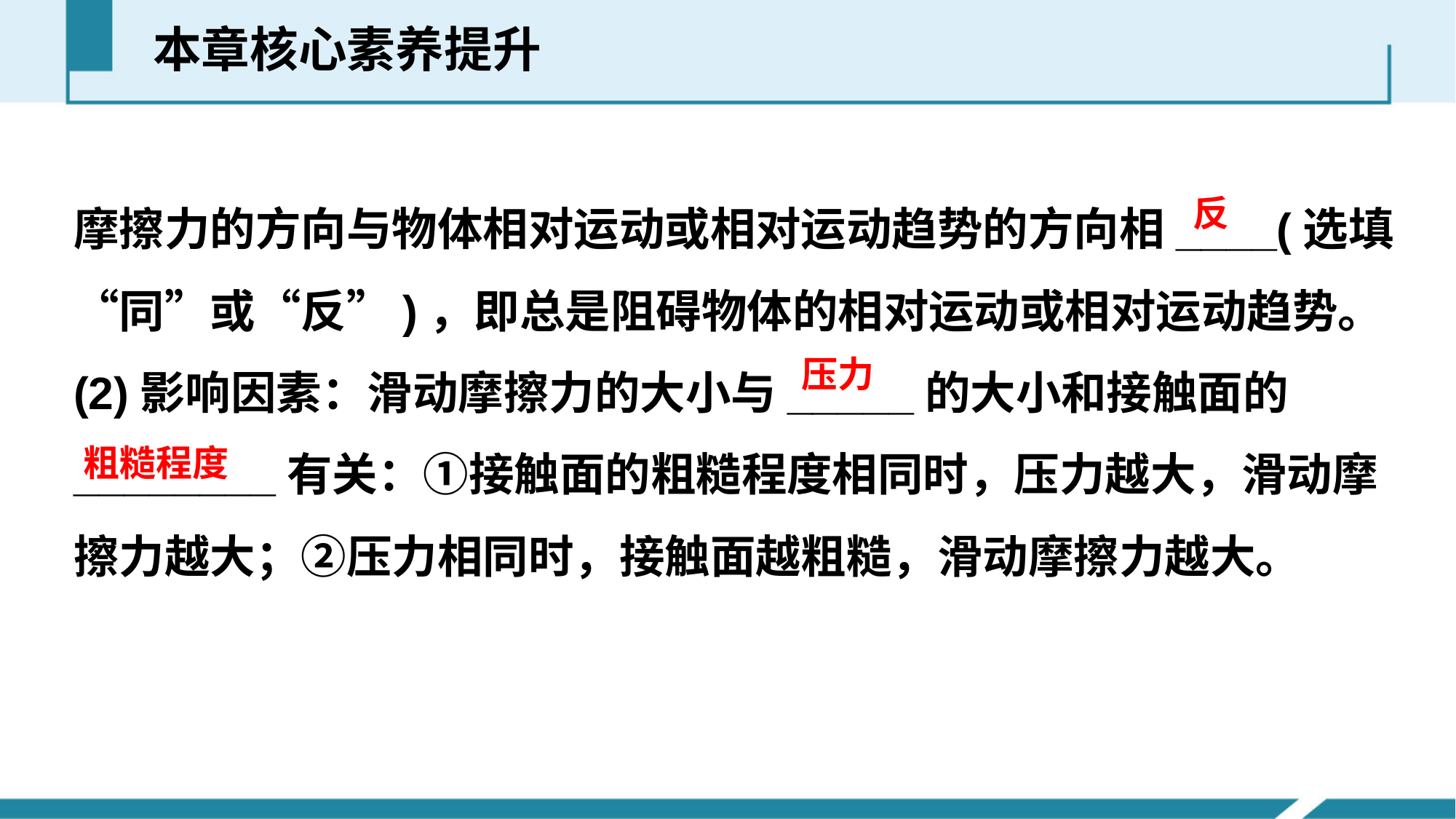

本章核心素养提升
摩擦力的方向与物体相对运动或相对运动趋势的方向相____(选填“同”或“反”)，即总是阻碍物体的相对运动或相对运动趋势。
(2)影响因素：滑动摩擦力的大小与_____的大小和接触面的________有关：①接触面的粗糙程度相同时，压力越大，滑动摩擦力越大；②压力相同时，接触面越粗糙，滑动摩擦力越大。
反
压力
粗糙程度